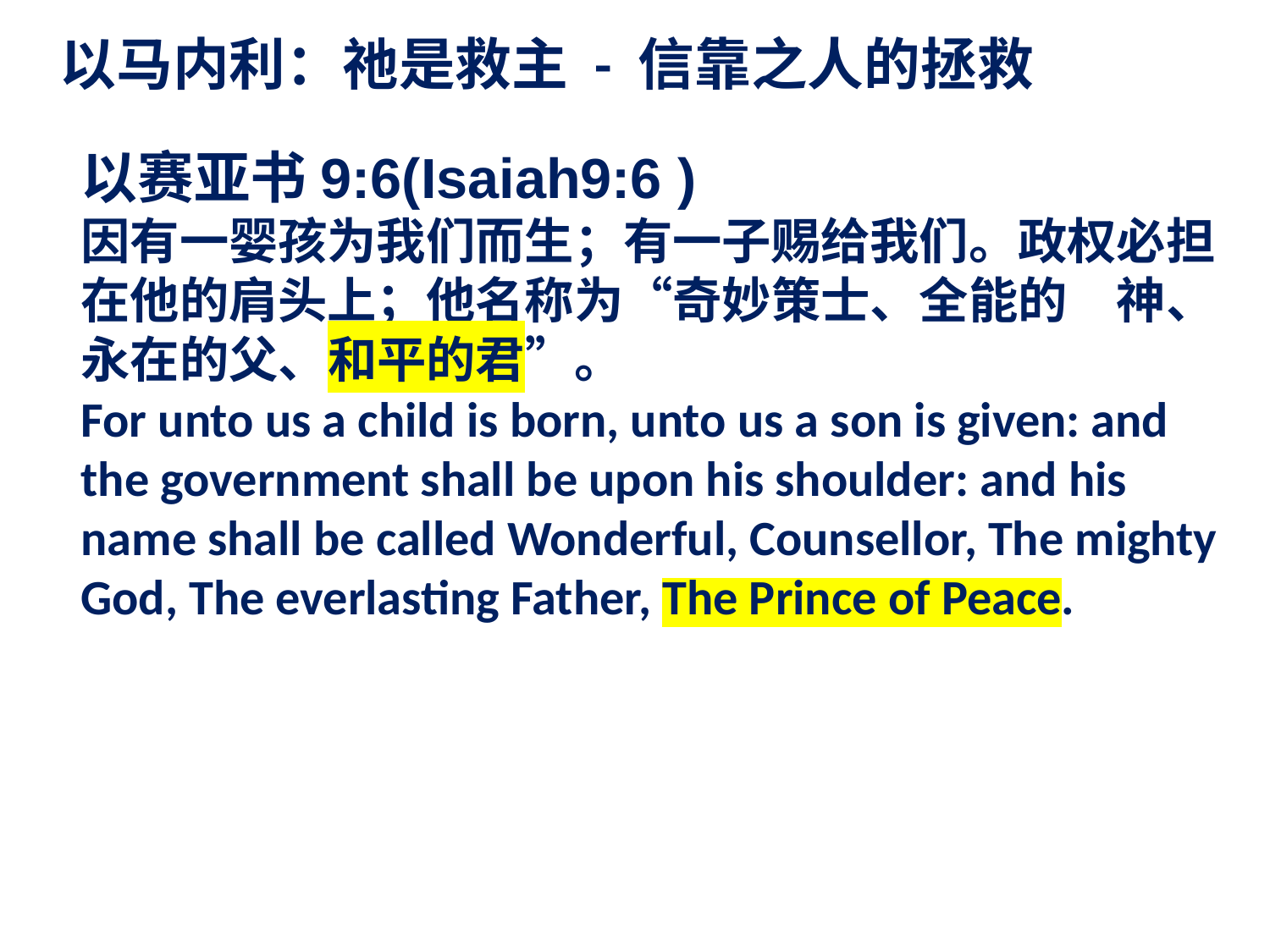

以马内利：祂是救主 - 信靠之人的拯救

以赛亚书9:6(Isaiah9:6 )
因有一婴孩为我们而生；有一子赐给我们。政权必担在他的肩头上；他名称为“奇妙策士、全能的　神、永在的父、和平的君”。
For unto us a child is born, unto us a son is given: and the government shall be upon his shoulder: and his name shall be called Wonderful, Counsellor, The mighty God, The everlasting Father, The Prince of Peace.